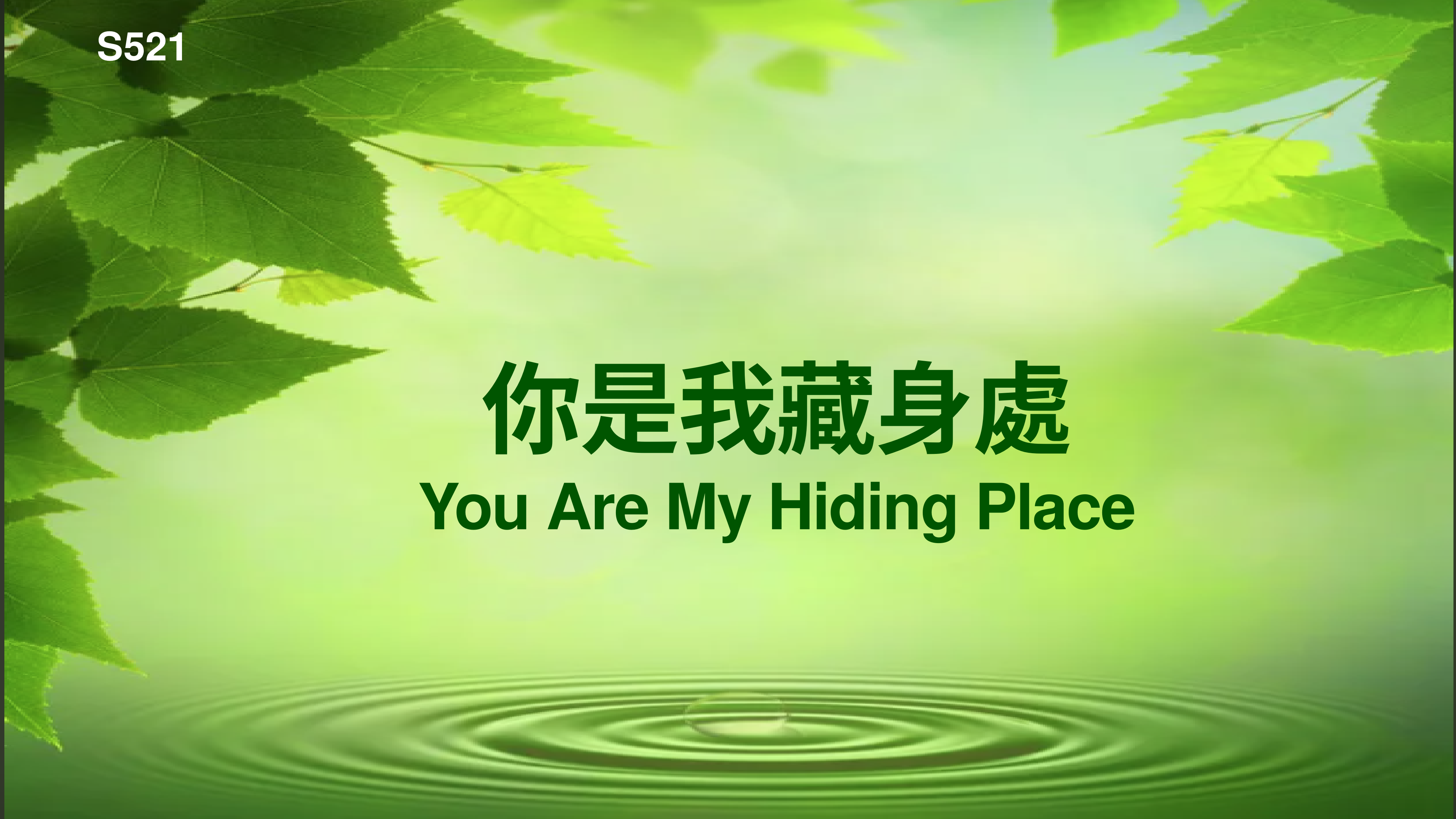

S521
# 你是我藏身處 You Are My Hiding Place